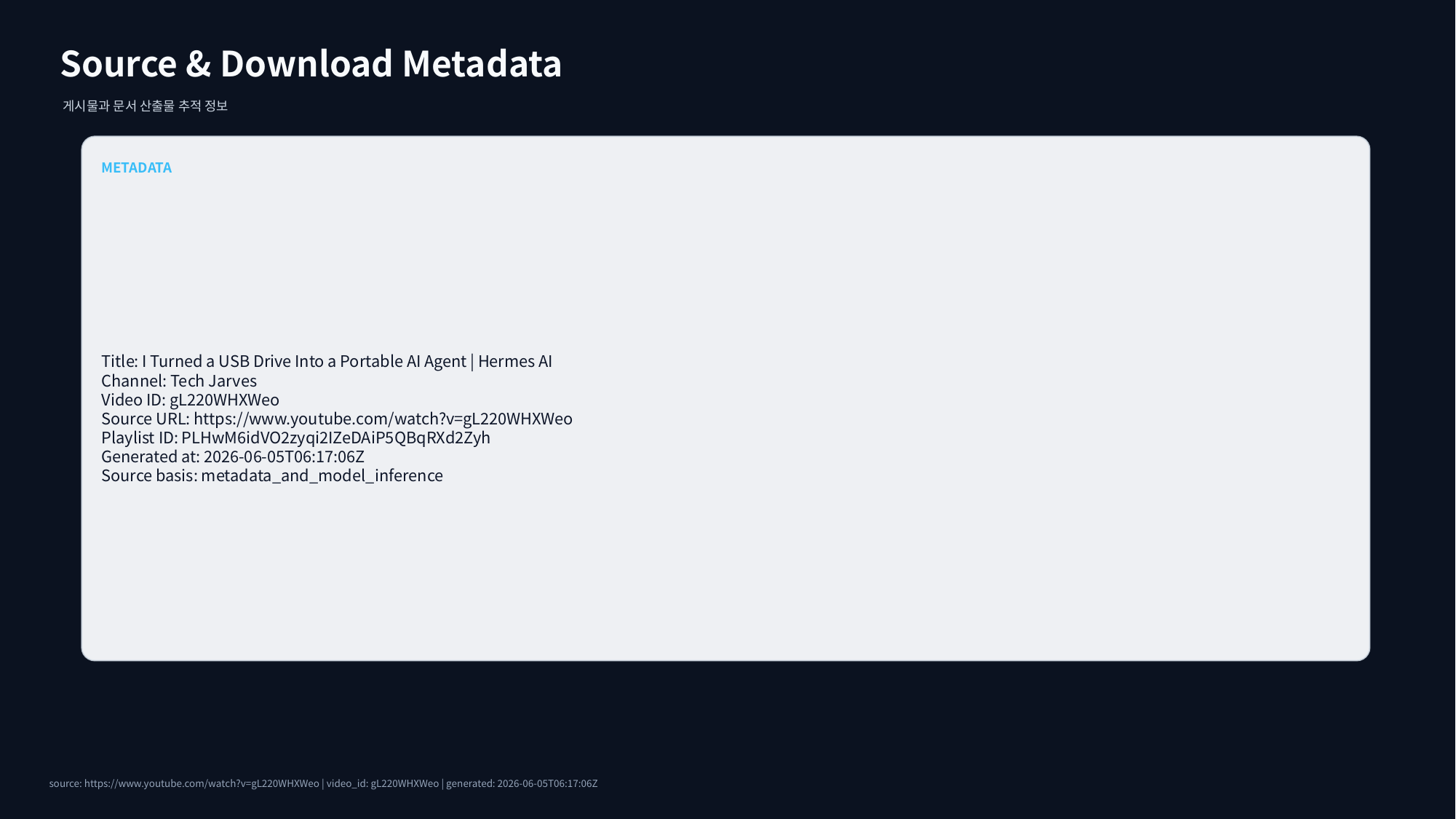

Source & Download Metadata
게시물과 문서 산출물 추적 정보

METADATA
Title: I Turned a USB Drive Into a Portable AI Agent | Hermes AI
Channel: Tech Jarves
Video ID: gL220WHXWeo
Source URL: https://www.youtube.com/watch?v=gL220WHXWeo
Playlist ID: PLHwM6idVO2zyqi2IZeDAiP5QBqRXd2Zyh
Generated at: 2026-06-05T06:17:06Z
Source basis: metadata_and_model_inference
source: https://www.youtube.com/watch?v=gL220WHXWeo | video_id: gL220WHXWeo | generated: 2026-06-05T06:17:06Z